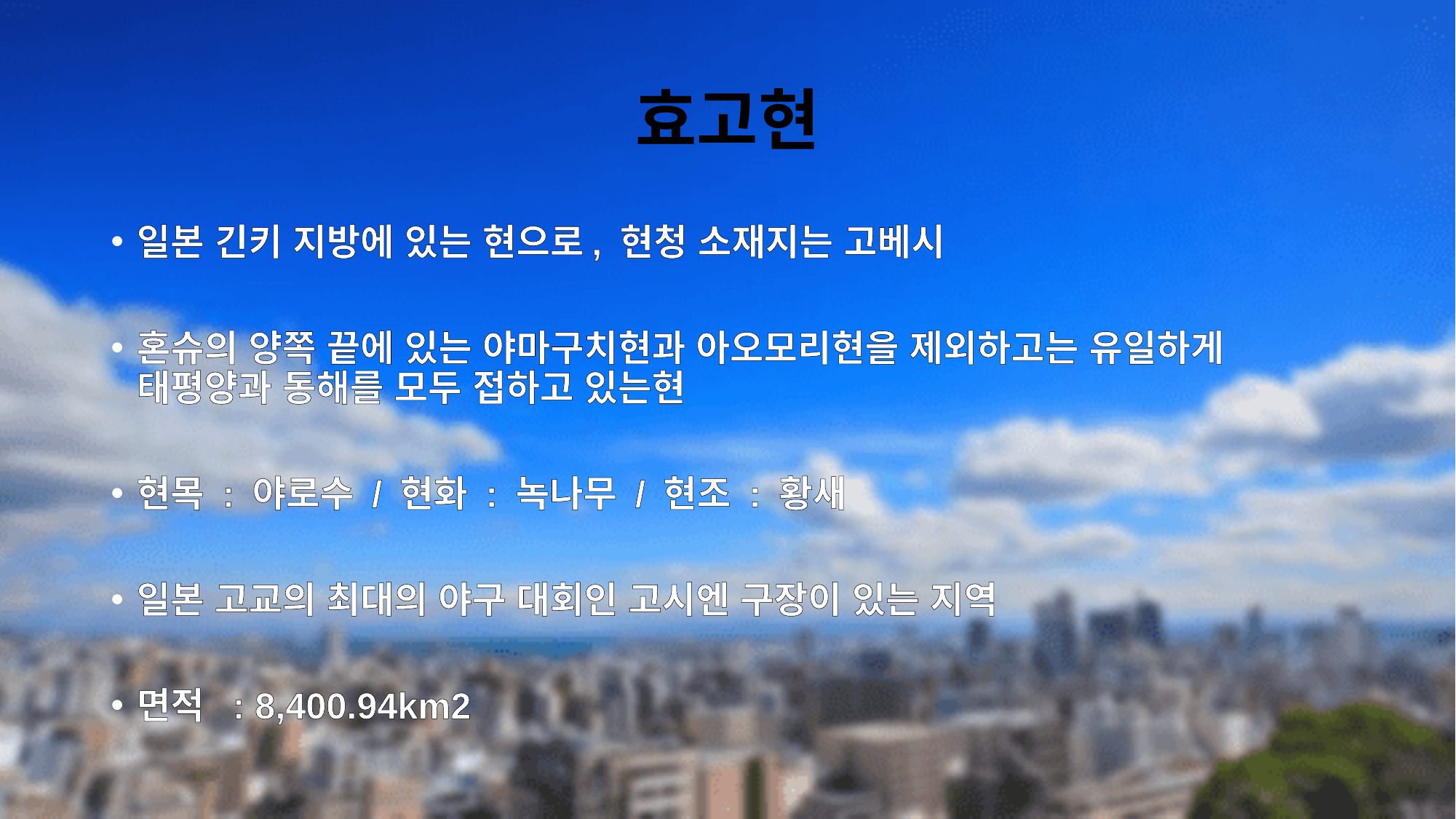

# 효고현
일본 긴키 지방에 있는 현으로, 현청 소재지는 고베시

혼슈의 양쪽 끝에 있는 야마구치현과 아오모리현을 제외하고는 유일하게 태평양과 동해를 모두 접하고 있는현

현목 : 야로수 / 현화 : 녹나무 / 현조 : 황새

일본 고교의 최대의 야구 대회인 고시엔 구장이 있는 지역

면적  : 8,400.94km2